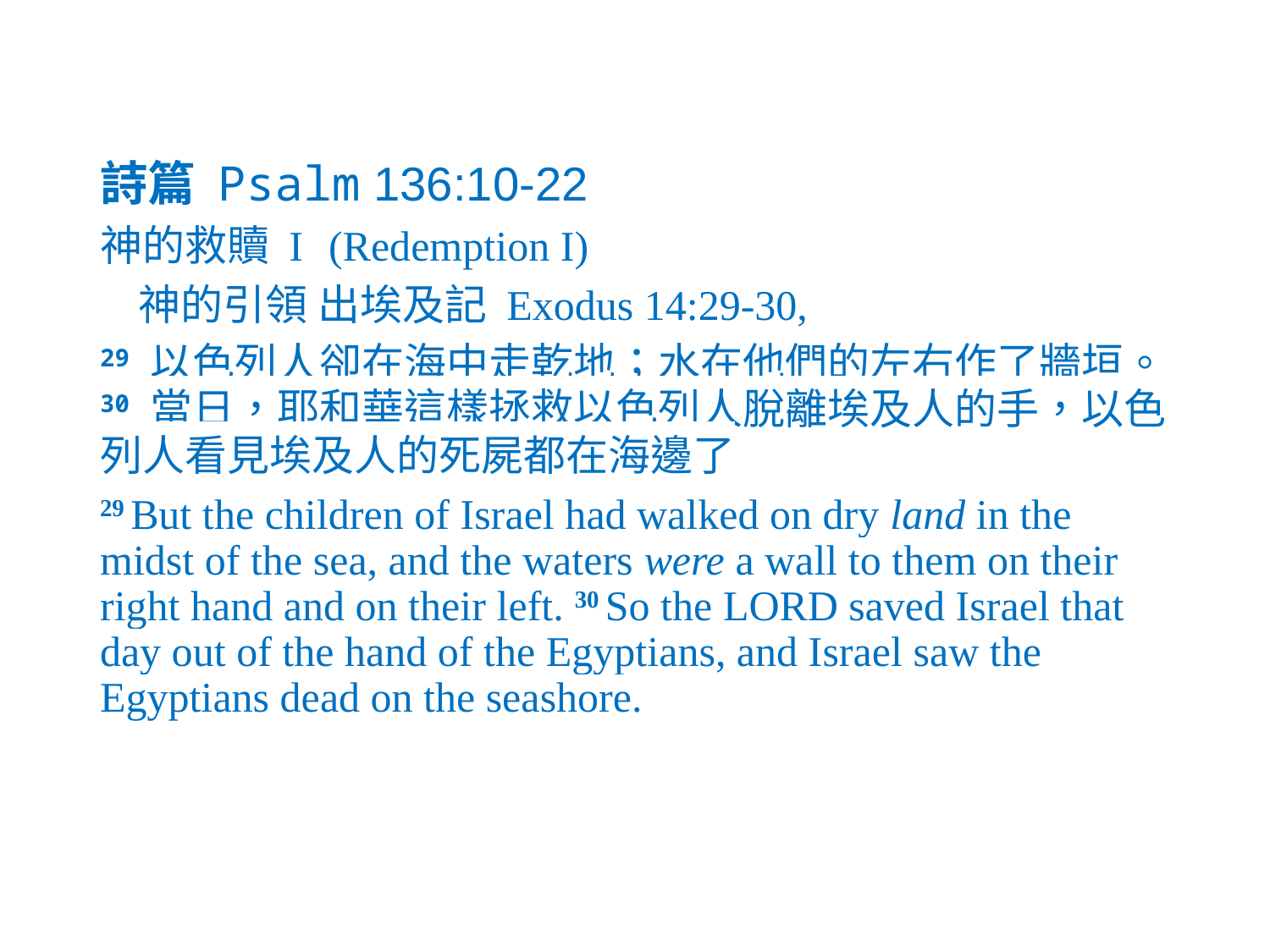

詩篇 Psalm 136:10-22
神的救贖 I (Redemption I)
   神的引領 出埃及記 Exodus 14:29-30,
29 以色列人卻在海中走乾地；水在他們的左右作了牆垣。30 當日，耶和華這樣拯救以色列人脫離埃及人的手，以色列人看見埃及人的死屍都在海邊了
29 But the children of Israel had walked on dry land in the midst of the sea, and the waters were a wall to them on their right hand and on their left. 30 So the Lord saved Israel that day out of the hand of the Egyptians, and Israel saw the Egyptians dead on the seashore.